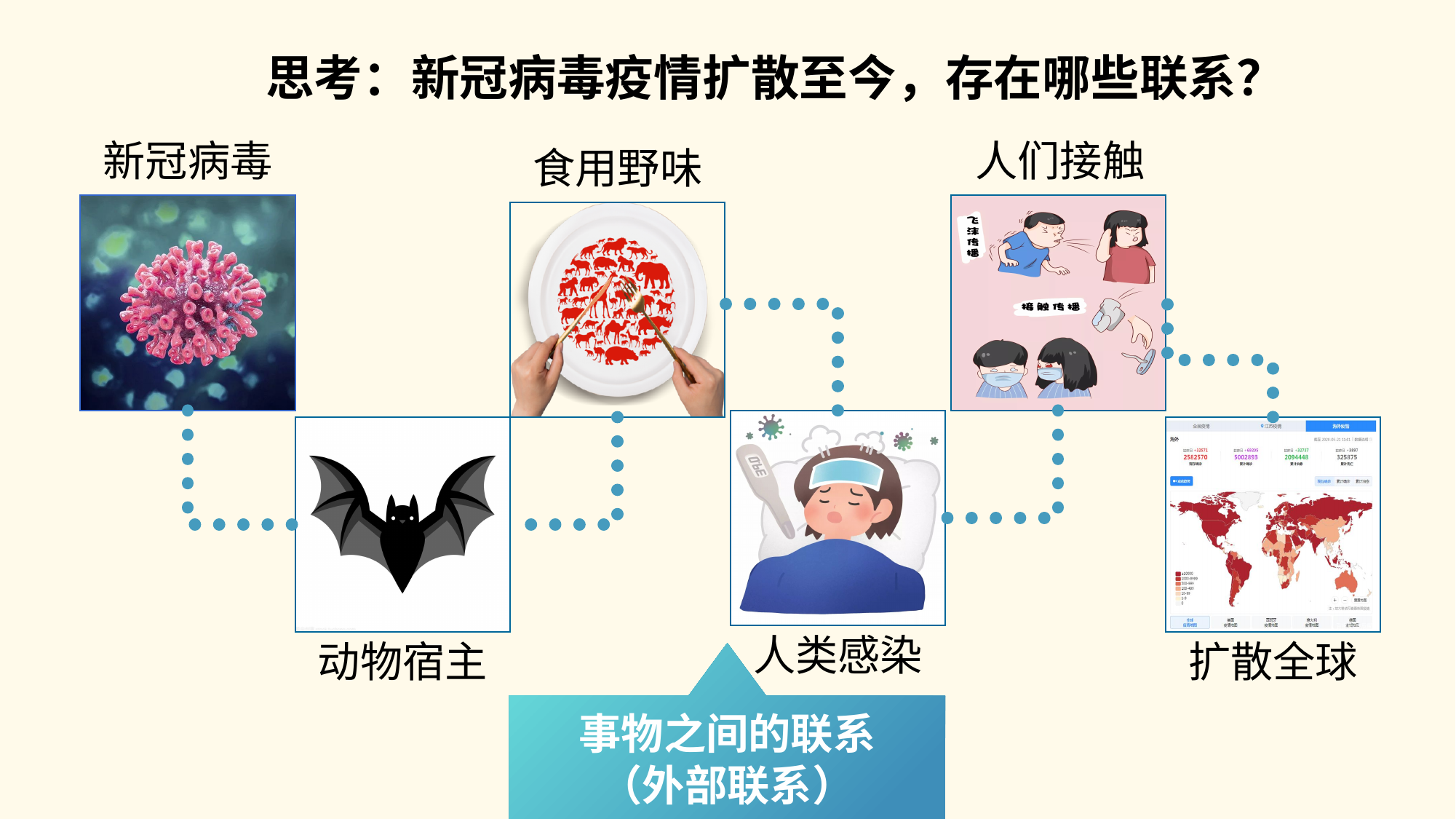

思考：新冠病毒疫情扩散至今，存在哪些联系？
新冠病毒
人们接触
食用野味

人类感染
动物宿主
扩散全球
事物之间的联系
（外部联系）